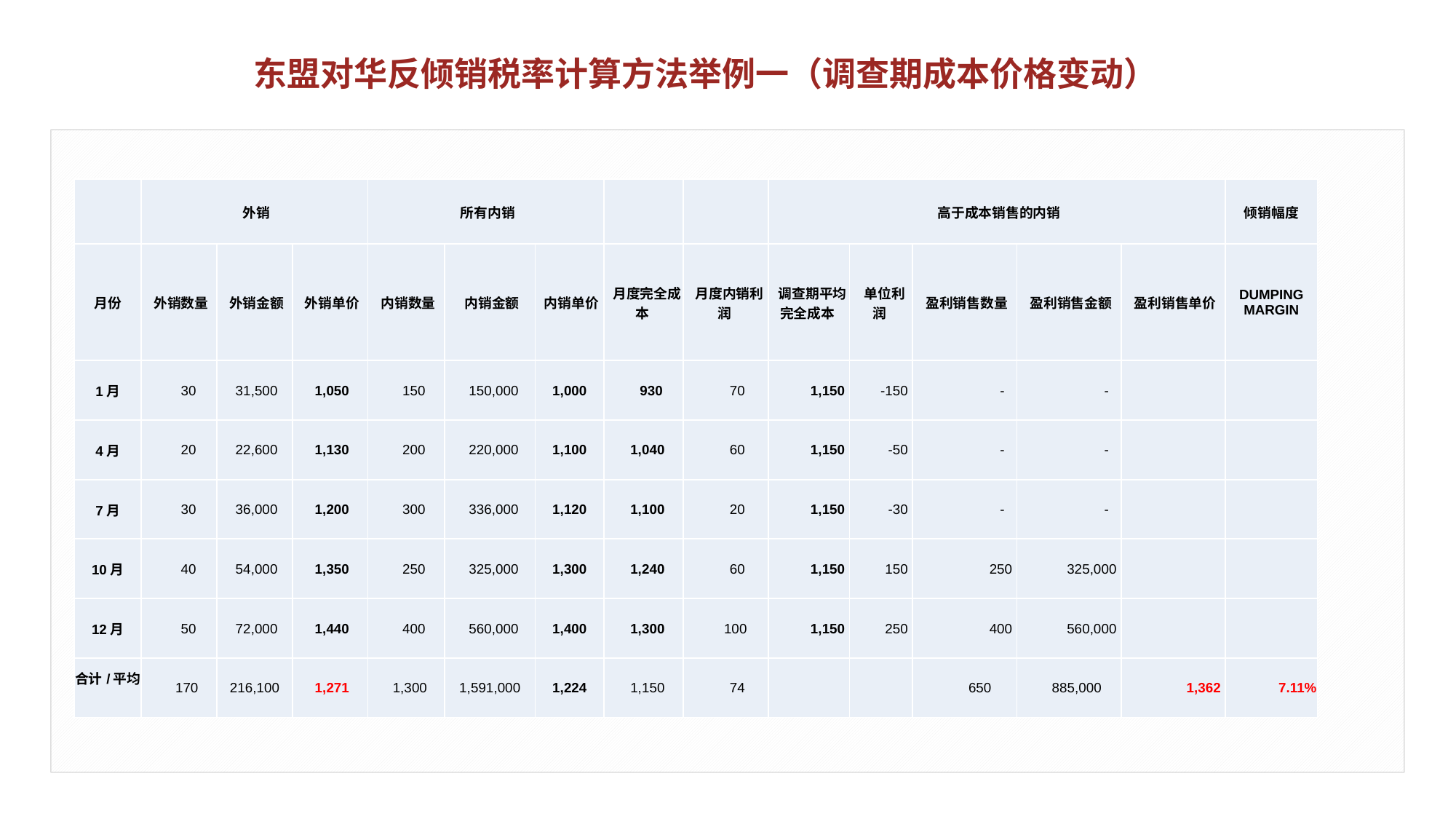

东盟对华反倾销税率计算方法举例一（调查期成本价格变动）
|  | 外销 |  |  | 所有内销 |  |  |  |  | 高于成本销售的内销 |  |  |  |  | 倾销幅度 |
| --- | --- | --- | --- | --- | --- | --- | --- | --- | --- | --- | --- | --- | --- | --- |
| 月份 | 外销数量 | 外销金额 | 外销单价 | 内销数量 | 内销金额 | 内销单价 | 月度完全成本 | 月度内销利润 | 调查期平均完全成本 | 单位利润 | 盈利销售数量 | 盈利销售金额 | 盈利销售单价 | DUMPING MARGIN |
| 1月 | 30 | 31,500 | 1,050 | 150 | 150,000 | 1,000 | 930 | 70 | 1,150 | -150 | - | - |  |  |
| 4月 | 20 | 22,600 | 1,130 | 200 | 220,000 | 1,100 | 1,040 | 60 | 1,150 | -50 | - | - |  |  |
| 7月 | 30 | 36,000 | 1,200 | 300 | 336,000 | 1,120 | 1,100 | 20 | 1,150 | -30 | - | - |  |  |
| 10月 | 40 | 54,000 | 1,350 | 250 | 325,000 | 1,300 | 1,240 | 60 | 1,150 | 150 | 250 | 325,000 |  |  |
| 12月 | 50 | 72,000 | 1,440 | 400 | 560,000 | 1,400 | 1,300 | 100 | 1,150 | 250 | 400 | 560,000 |  |  |
| 合计/平均 | 170 | 216,100 | 1,271 | 1,300 | 1,591,000 | 1,224 | 1,150 | 74 |  |  | 650 | 885,000 | 1,362 | 7.11% |